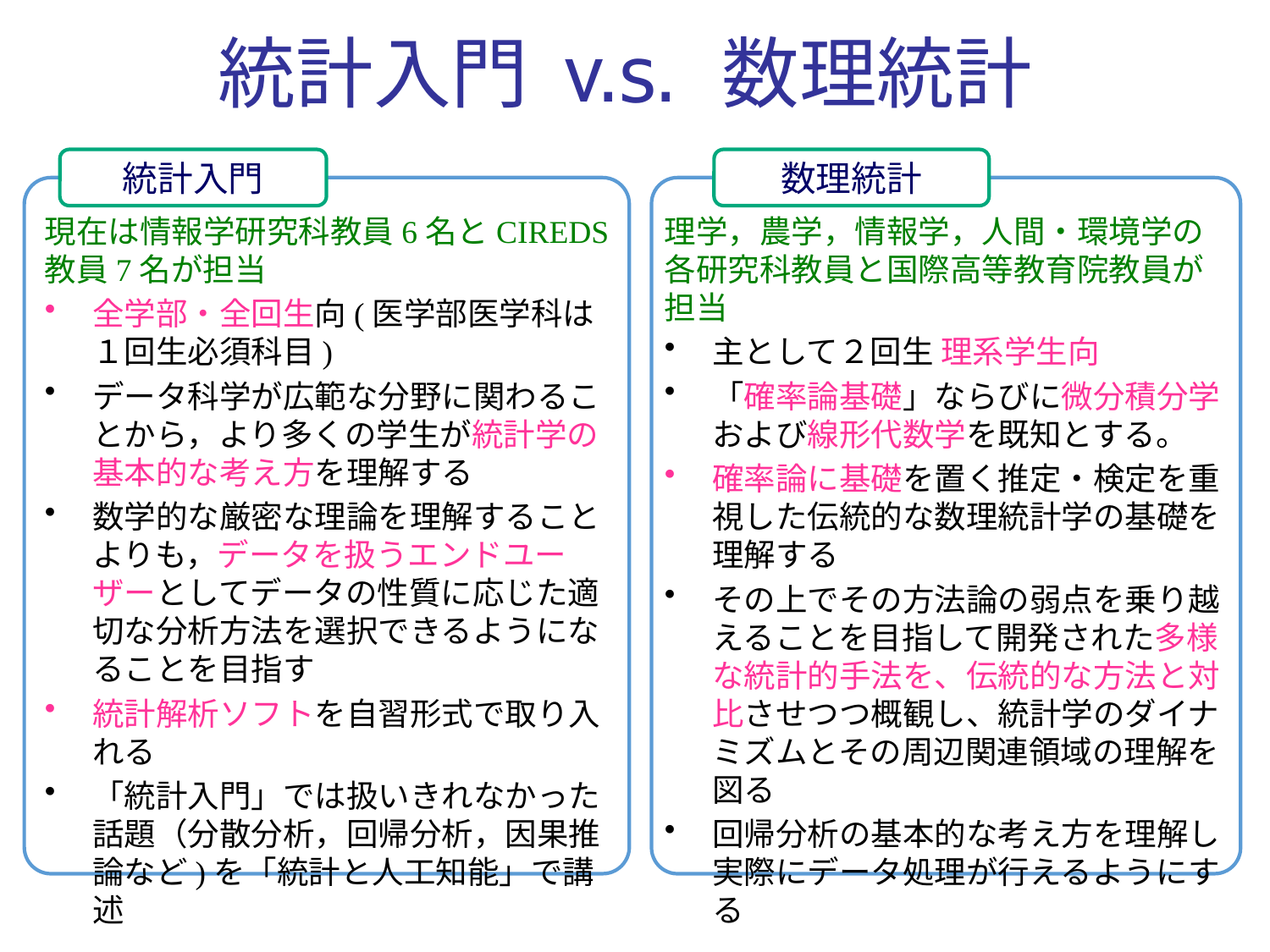

# 統計入門 v.s. 数理統計
統計入門
数理統計

現在は情報学研究科教員6名とCIREDS教員7名が担当
全学部・全回生向(医学部医学科は１回生必須科目)
データ科学が広範な分野に関わることから，より多くの学生が統計学の基本的な考え方を理解する
数学的な厳密な理論を理解することよりも，データを扱うエンドユーザーとしてデータの性質に応じた適切な分析方法を選択できるようになることを目指す
統計解析ソフトを自習形式で取り入れる
「統計入門」では扱いきれなかった話題（分散分析，回帰分析，因果推論など)を「統計と人工知能」で講述

理学，農学，情報学，人間・環境学の各研究科教員と国際高等教育院教員が担当
主として２回生 理系学生向
「確率論基礎」ならびに微分積分学および線形代数学を既知とする。
確率論に基礎を置く推定・検定を重視した伝統的な数理統計学の基礎を理解する
その上でその方法論の弱点を乗り越えることを目指して開発された多様な統計的手法を、伝統的な方法と対比させつつ概観し、統計学のダイナミズムとその周辺関連領域の理解を図る
回帰分析の基本的な考え方を理解し実際にデータ処理が行えるようにする